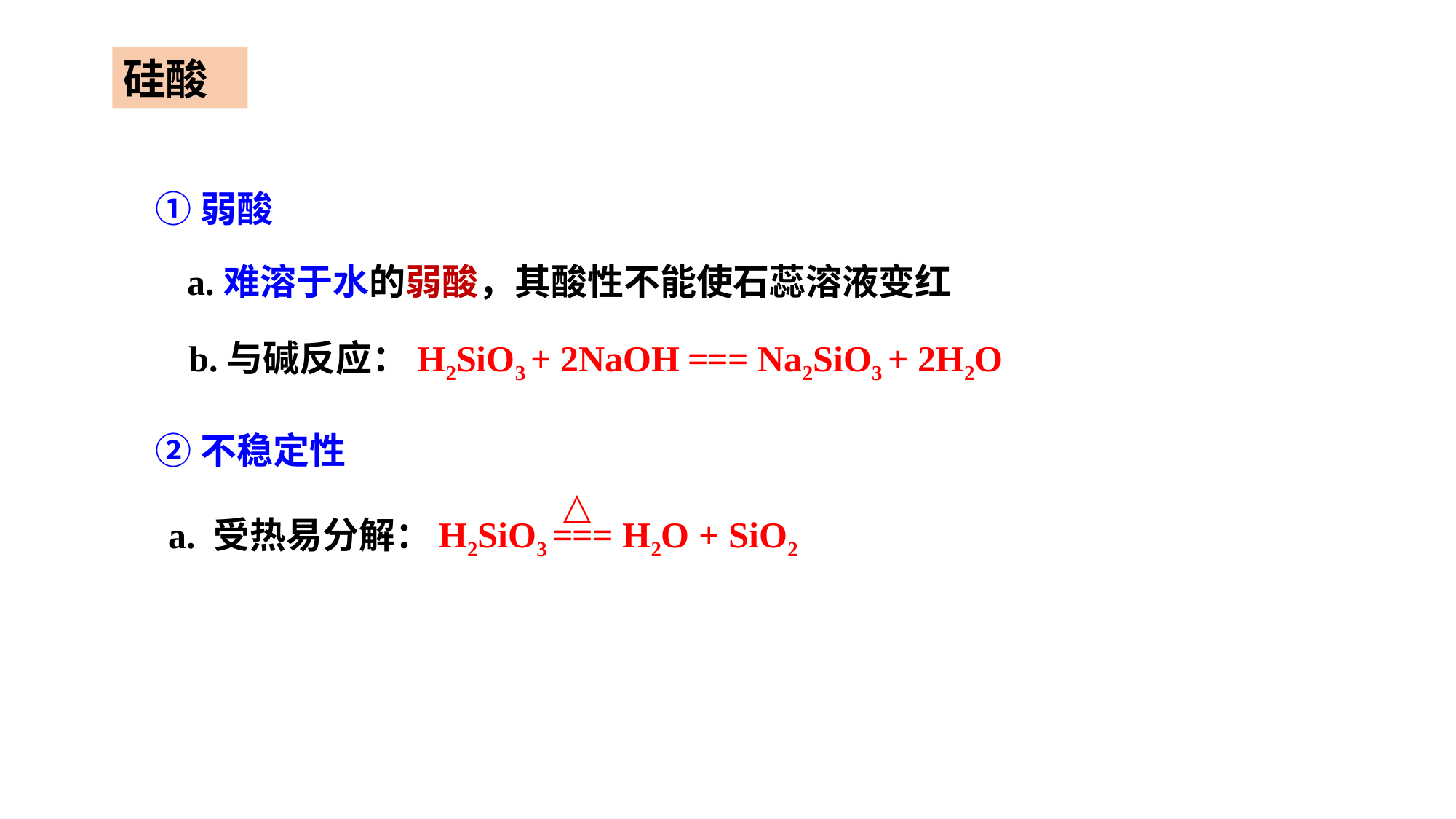

硅酸
①弱酸
a.难溶于水的弱酸，其酸性不能使石蕊溶液变红
b.与碱反应：H2SiO3 + 2NaOH === Na2SiO3 + 2H2O
②不稳定性
△
H2SiO3 === H2O + SiO2
a. 受热易分解：